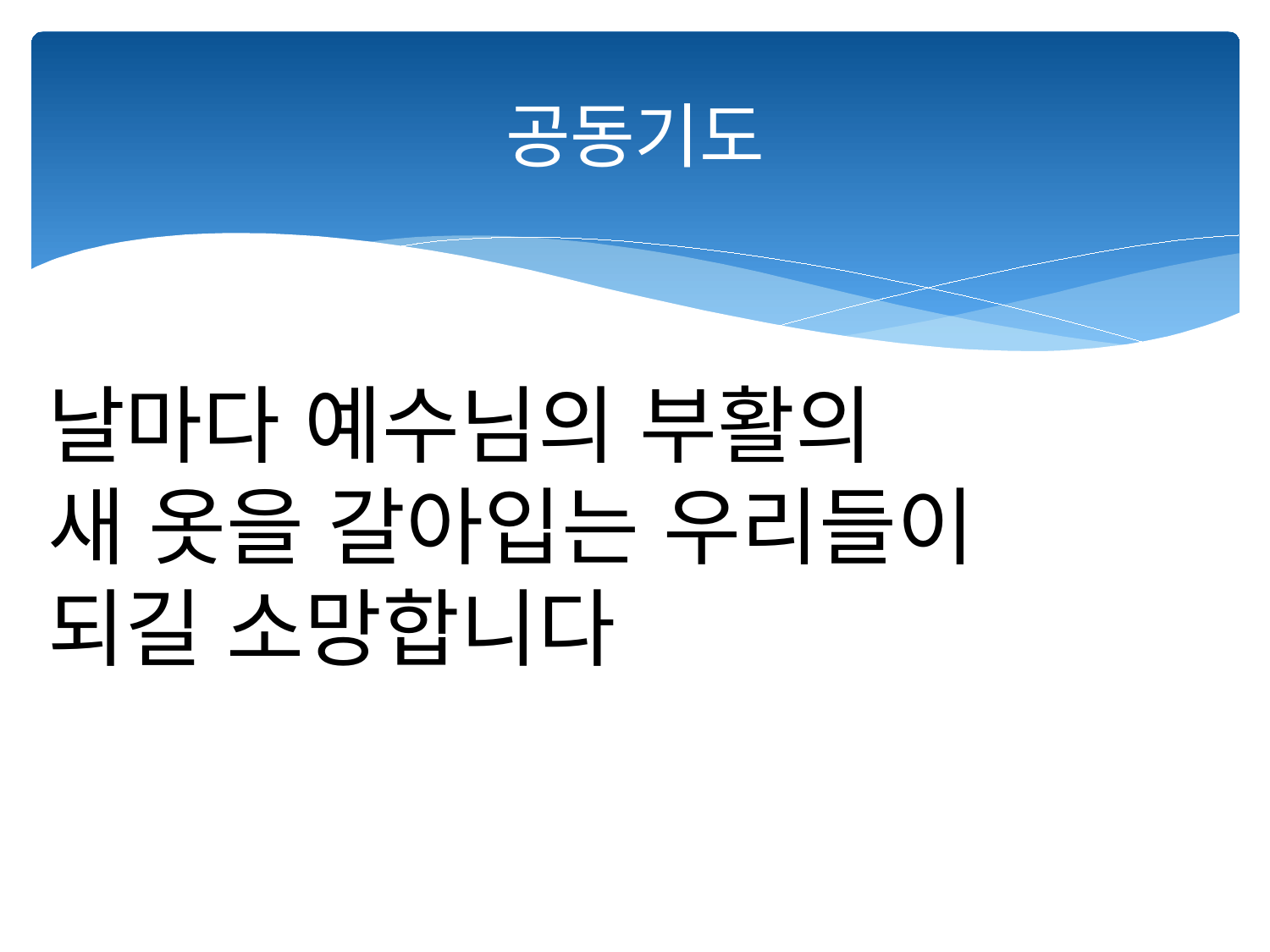

# 공동기도

날마다 예수님의 부활의
새 옷을 갈아입는 우리들이
되길 소망합니다